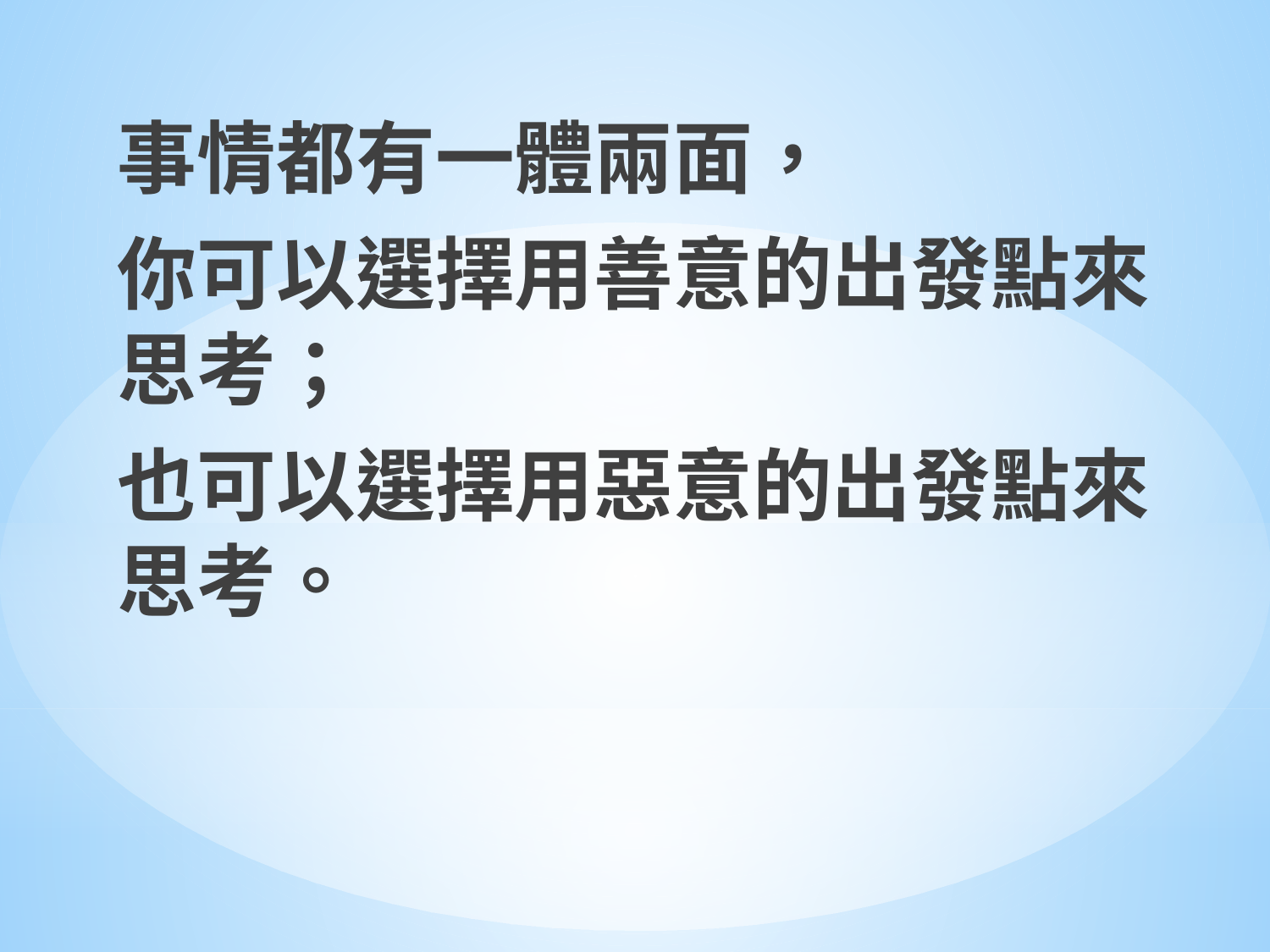

事情都有一體兩面，
你可以選擇用善意的出發點來思考；
也可以選擇用惡意的出發點來思考。

#